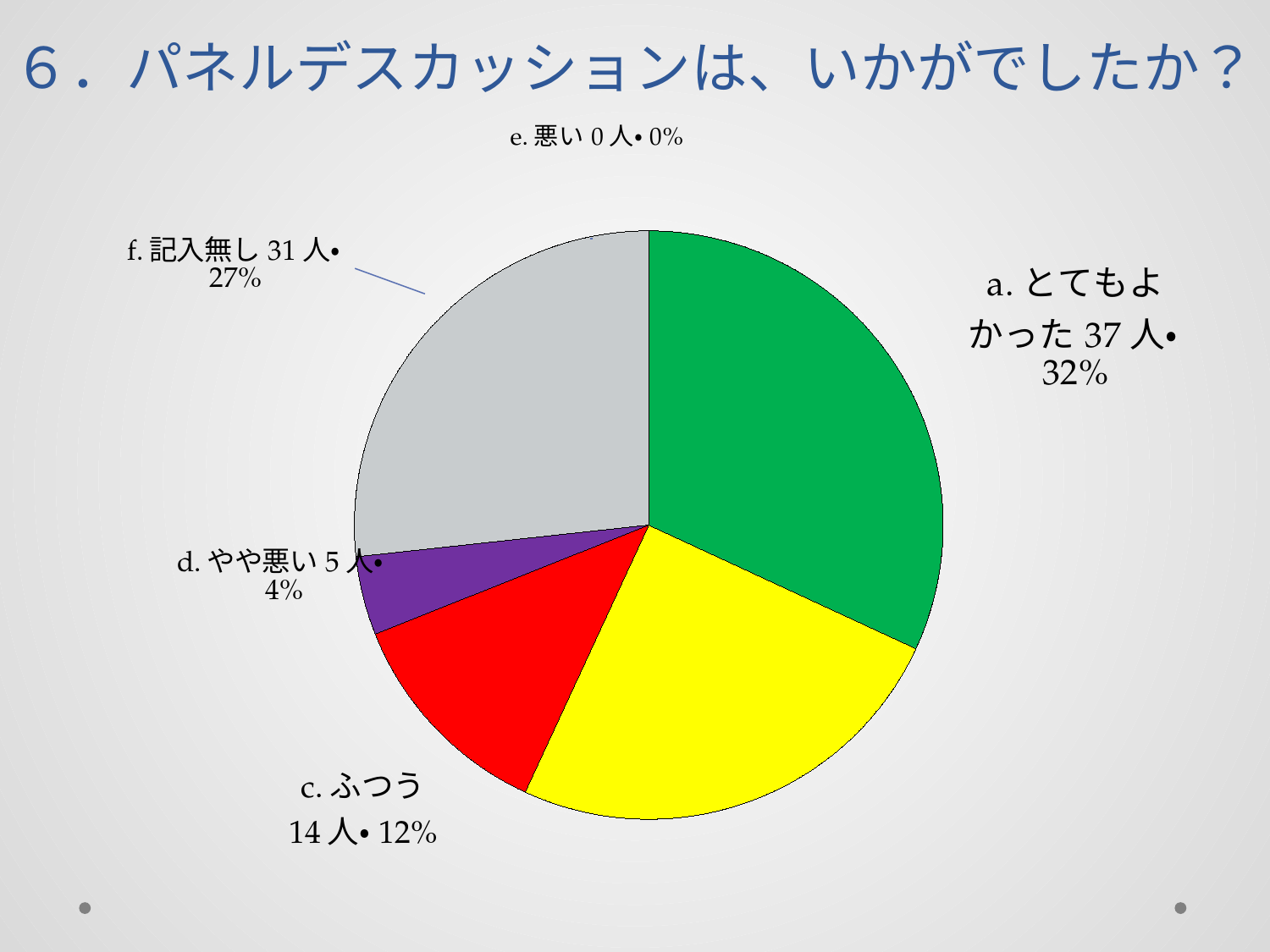

# ６．パネルデスカッションは、いかがでしたか？

### Chart

| Category | 系列 1 |
|---|---|
| a.とても良かった | 37.0 |
| b.良かった | 29.0 |
| c.普通 | 14.0 |
| d.やや悪い | 5.0 |
| e.悪い | 0.0 |
| f.記入無し | 31.0 |